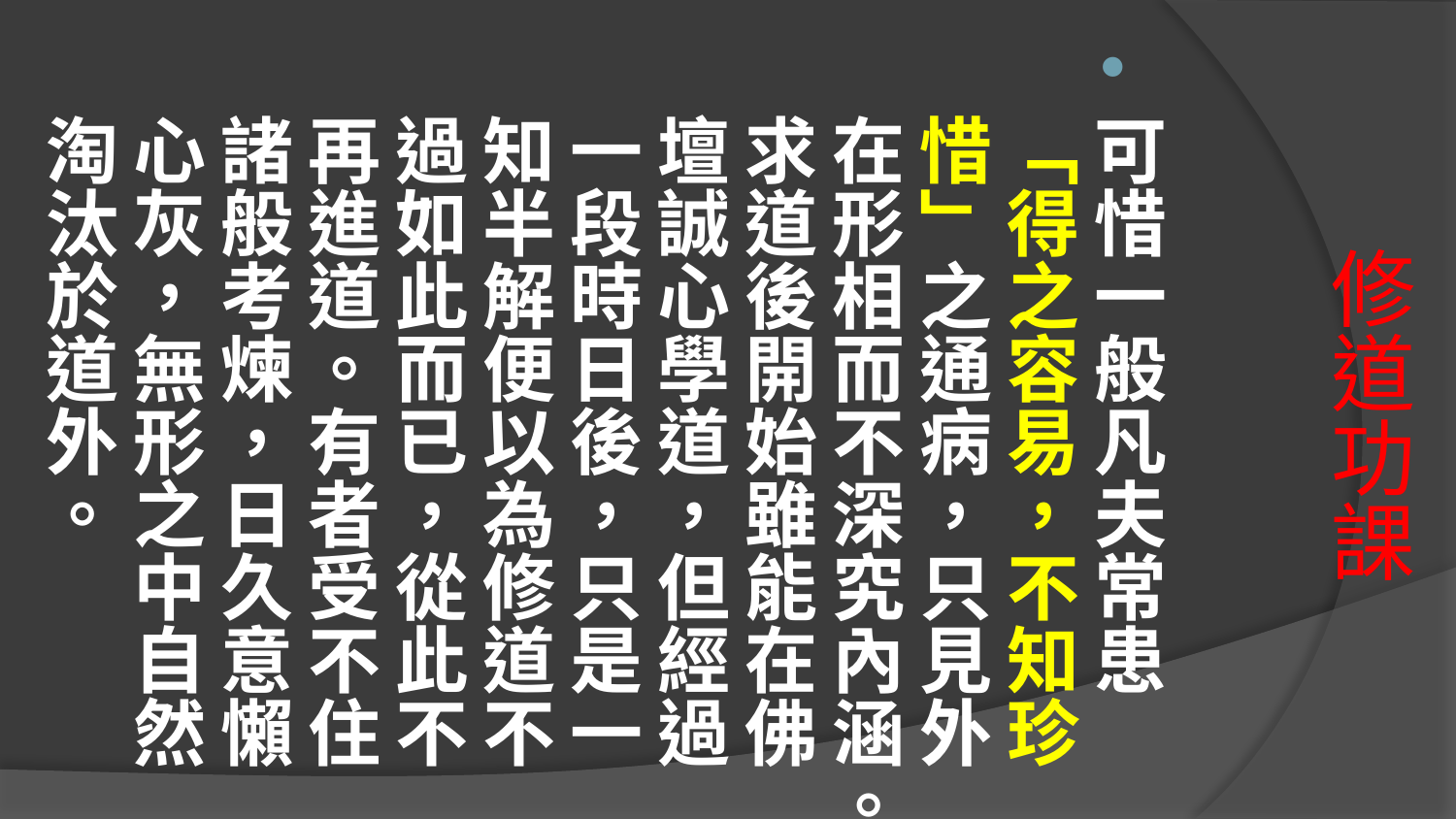

可惜一般凡夫常患「得之容易，不知珍惜」之通病，只見外在形相而不深究內涵。求道後開始雖能在佛壇誠心學道，但經過一段時日後，只是一知半解便以為修道不過如此而已，從此不再進道。有者受不住諸般考煉，日久意懶心灰，無形之中自然淘汰於道外。
# 修道功課